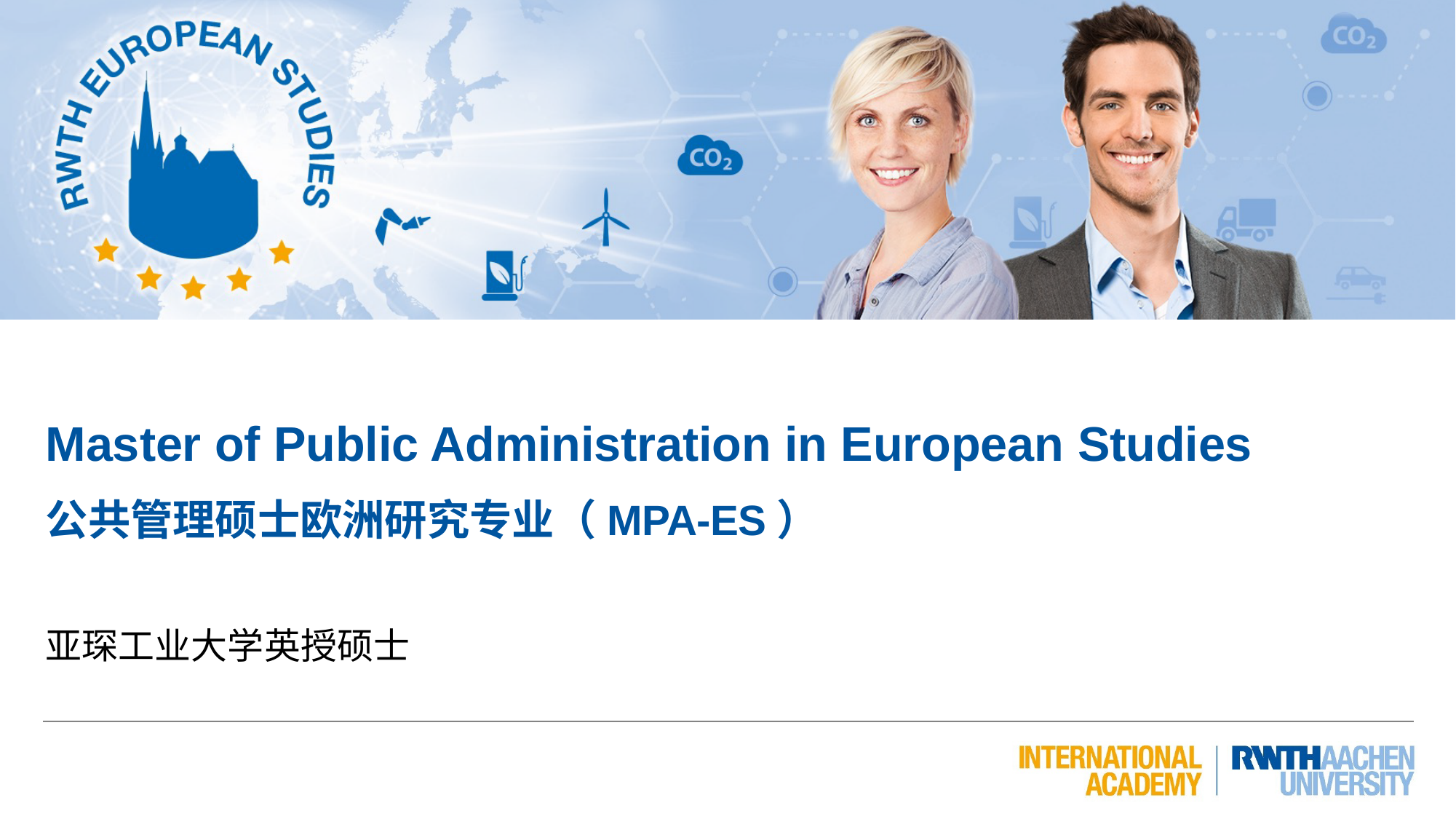

Master of Public Administration in European Studies
公共管理硕士欧洲研究专业（MPA-ES）
亚琛工业大学英授硕士